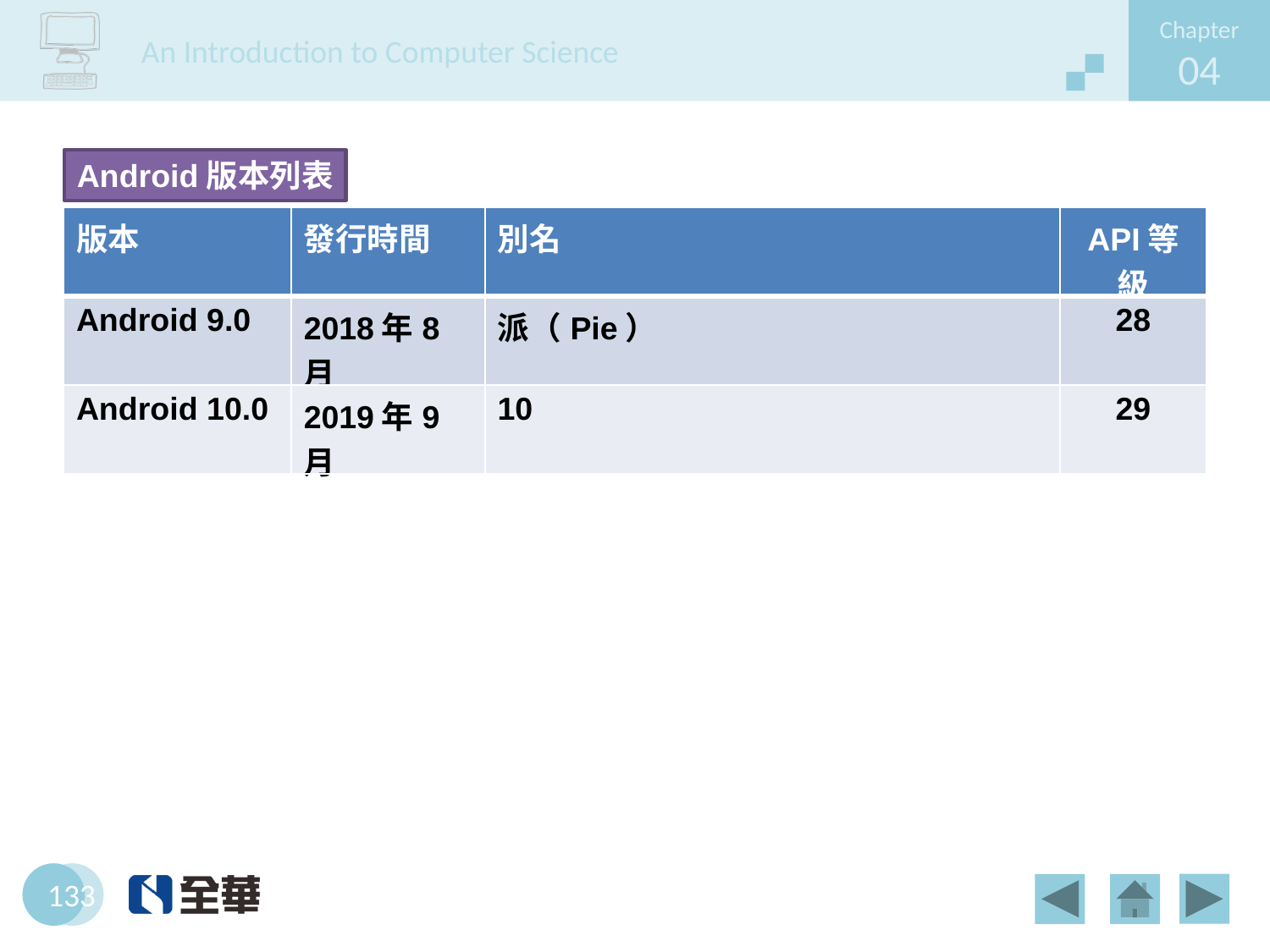

Android版本列表

| 版本 | 發行時間 | 別名 | API等級 |
| --- | --- | --- | --- |
| Android 9.0 | 2018年8月 | 派（Pie） | 28 |
| Android 10.0 | 2019年9月 | 10 | 29 |